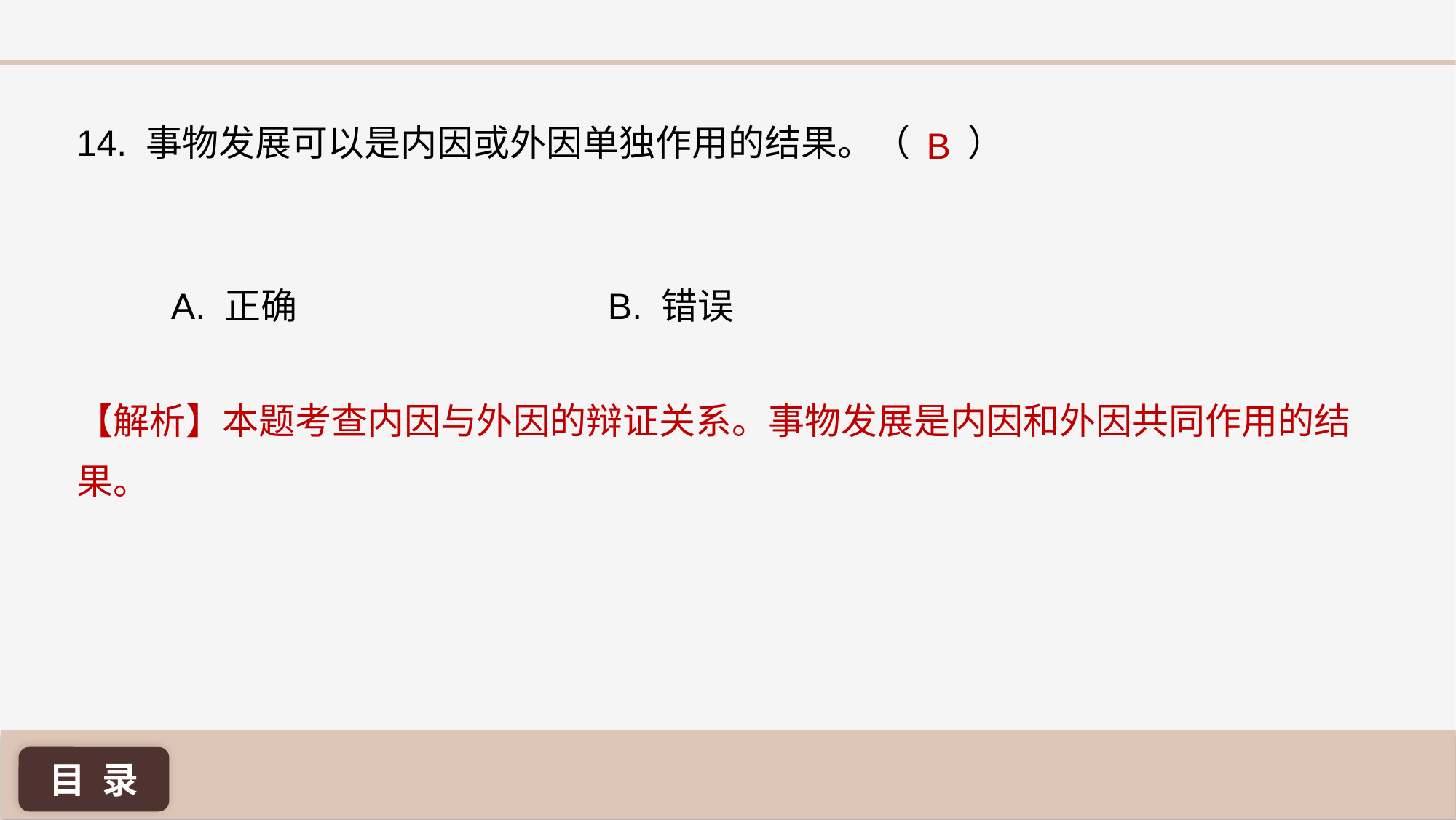

B
14. 事物发展可以是内因或外因单独作用的结果。（       ）
A. 正确 			B. 错误
【解析】本题考查内因与外因的辩证关系。事物发展是内因和外因共同作用的结果。